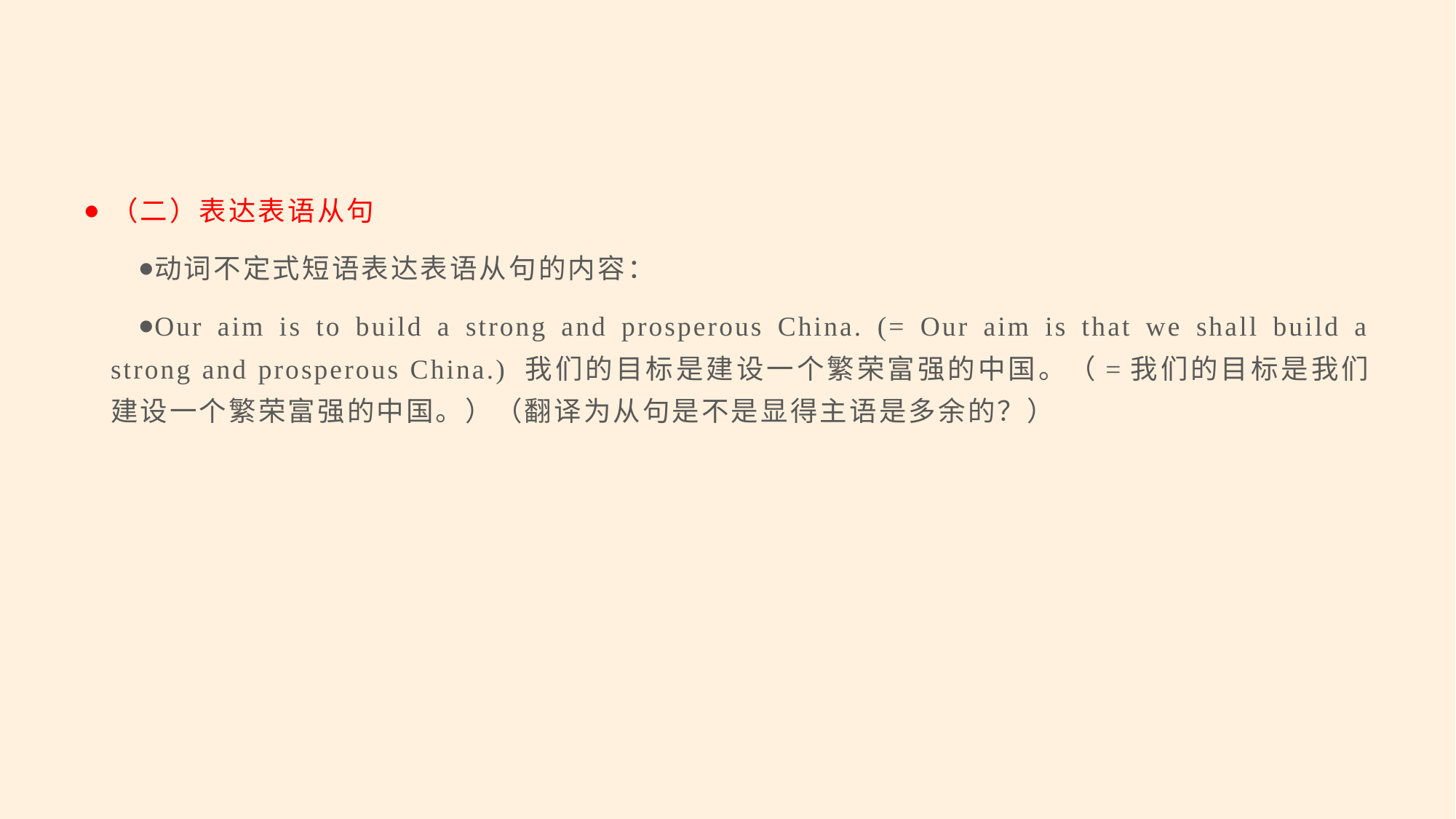

#
（二）表达表语从句
动词不定式短语表达表语从句的内容：
Our aim is to build a strong and prosperous China. (= Our aim is that we shall build a strong and prosperous China.) 我们的目标是建设一个繁荣富强的中国。（=我们的目标是我们建设一个繁荣富强的中国。）（翻译为从句是不是显得主语是多余的？）